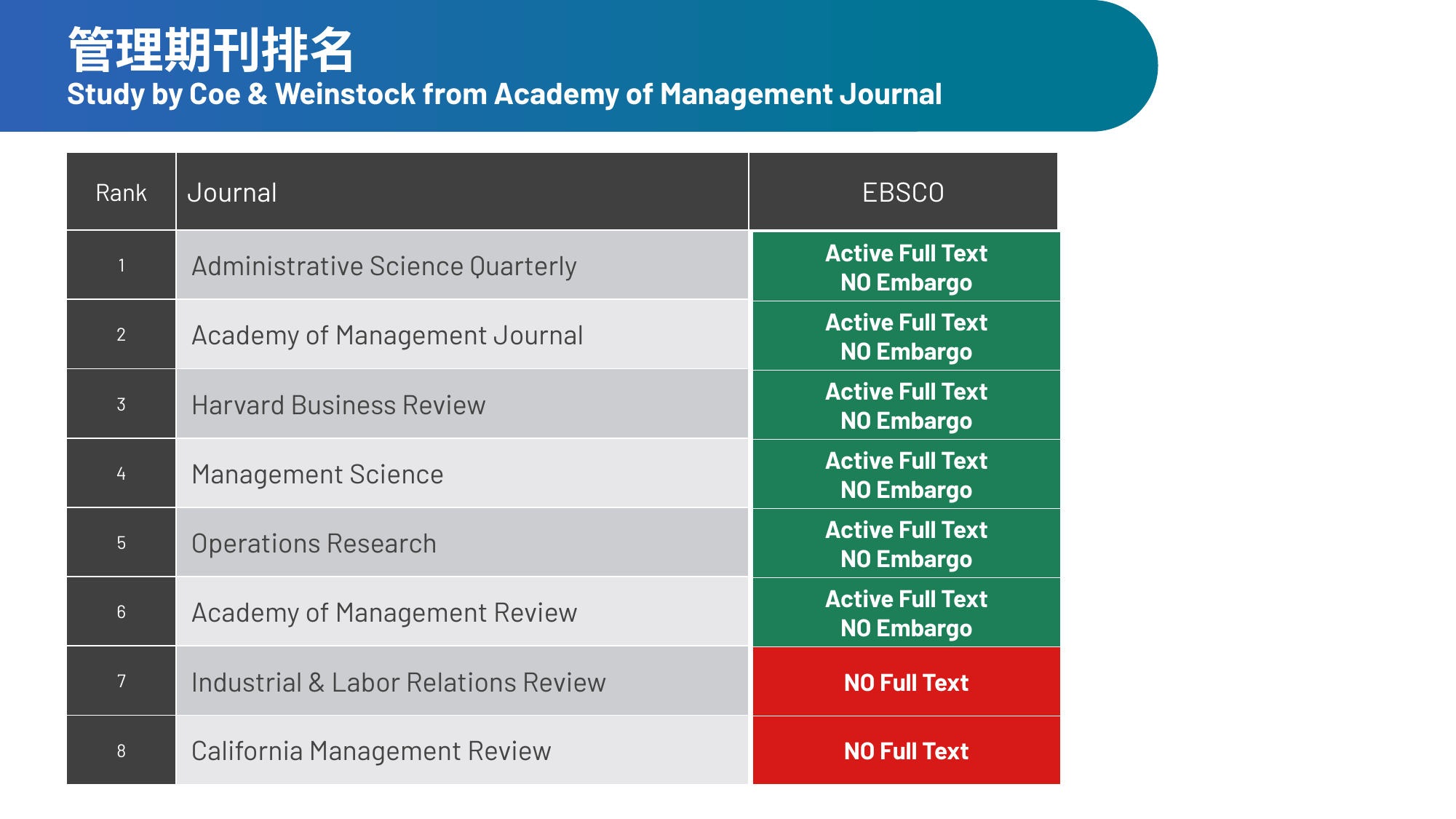

管理期刊排名
Study by Coe & Weinstock from Academy of Management Journal
| Rank | Journal | EBSCO |
| --- | --- | --- |
| 1 | Administrative Science Quarterly |  |
| 2 | Academy of Management Journal |  |
| 3 | Harvard Business Review |  |
| 4 | Management Science |  |
| 5 | Operations Research |  |
| 6 | Academy of Management Review |  |
| 7 | Industrial & Labor Relations Review |  |
| 8 | California Management Review |  |
| Active Full Text NO Embargo |
| --- |
| Active Full Text NO Embargo |
| Active Full Text NO Embargo |
| Active Full Text NO Embargo |
| Active Full Text NO Embargo |
| Active Full Text NO Embargo |
| NO Full Text |
| NO Full Text |